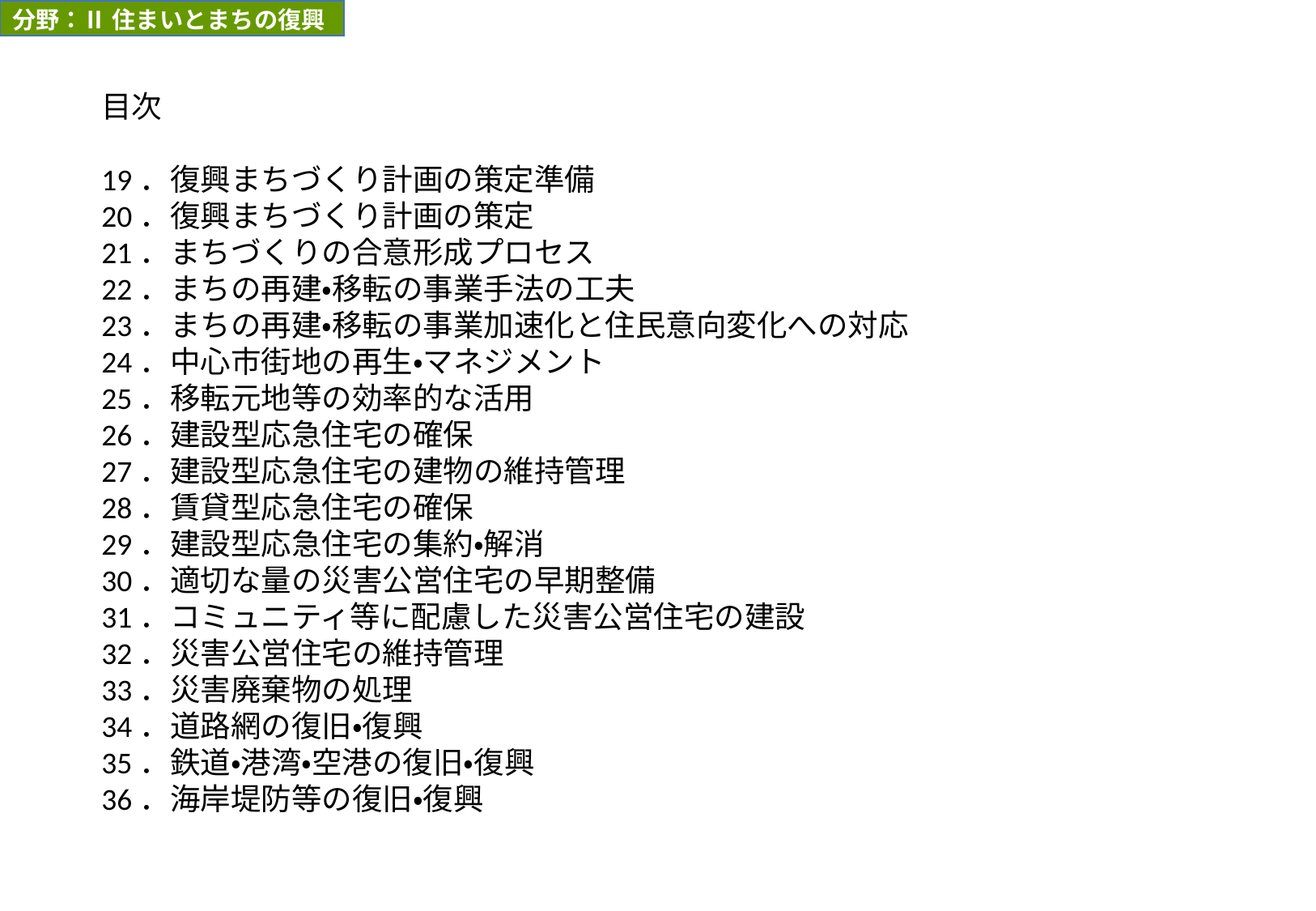

分野：Ⅱ 住まいとまちの復興
目次

19．復興まちづくり計画の策定準備
20．復興まちづくり計画の策定
21．まちづくりの合意形成プロセス
22．まちの再建・移転の事業手法の工夫
23．まちの再建・移転の事業加速化と住民意向変化への対応
24．中心市街地の再生・マネジメント
25．移転元地等の効率的な活用
26．建設型応急住宅の確保
27．建設型応急住宅の建物の維持管理
28．賃貸型応急住宅の確保
29．建設型応急住宅の集約・解消
30．適切な量の災害公営住宅の早期整備
31．コミュニティ等に配慮した災害公営住宅の建設
32．災害公営住宅の維持管理
33．災害廃棄物の処理
34．道路網の復旧・復興
35．鉄道・港湾・空港の復旧・復興
36．海岸堤防等の復旧・復興